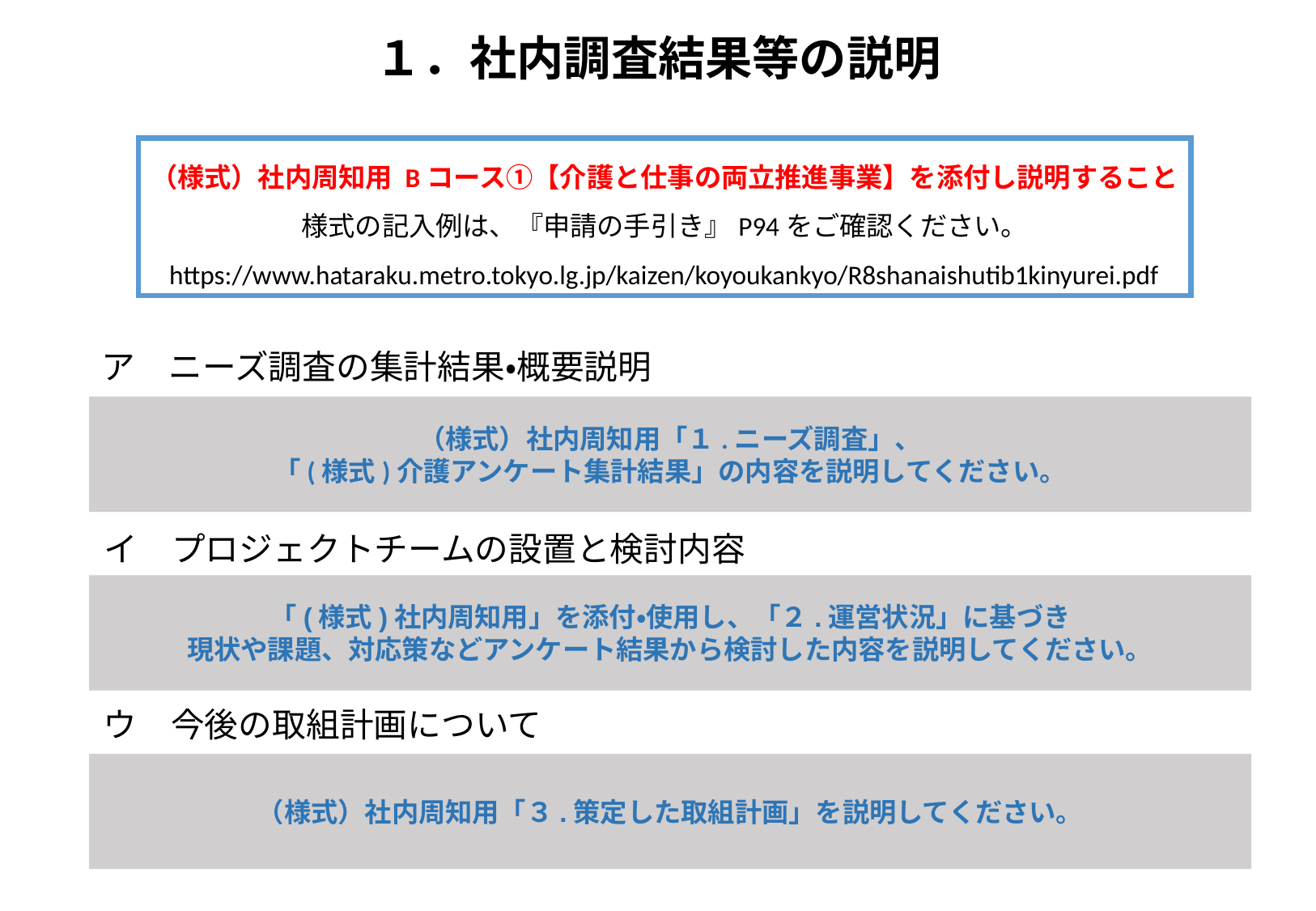

１．社内調査結果等の説明
（様式）社内周知用 Bコース①【介護と仕事の両立推進事業】を添付し説明すること
様式の記入例は、『申請の手引き』P94をご確認ください。
https://www.hataraku.metro.tokyo.lg.jp/kaizen/koyoukankyo/R8shanaishutib1kinyurei.pdf
ア　ニーズ調査の集計結果・概要説明
（様式）社内周知用「１.ニーズ調査」、
「(様式)介護アンケート集計結果」の内容を説明してください。
イ　プロジェクトチームの設置と検討内容
「(様式)社内周知用」を添付・使用し、「２.運営状況」に基づき
現状や課題、対応策などアンケート結果から検討した内容を説明してください。
ウ　今後の取組計画について
（様式）社内周知用「３.策定した取組計画」を説明してください。